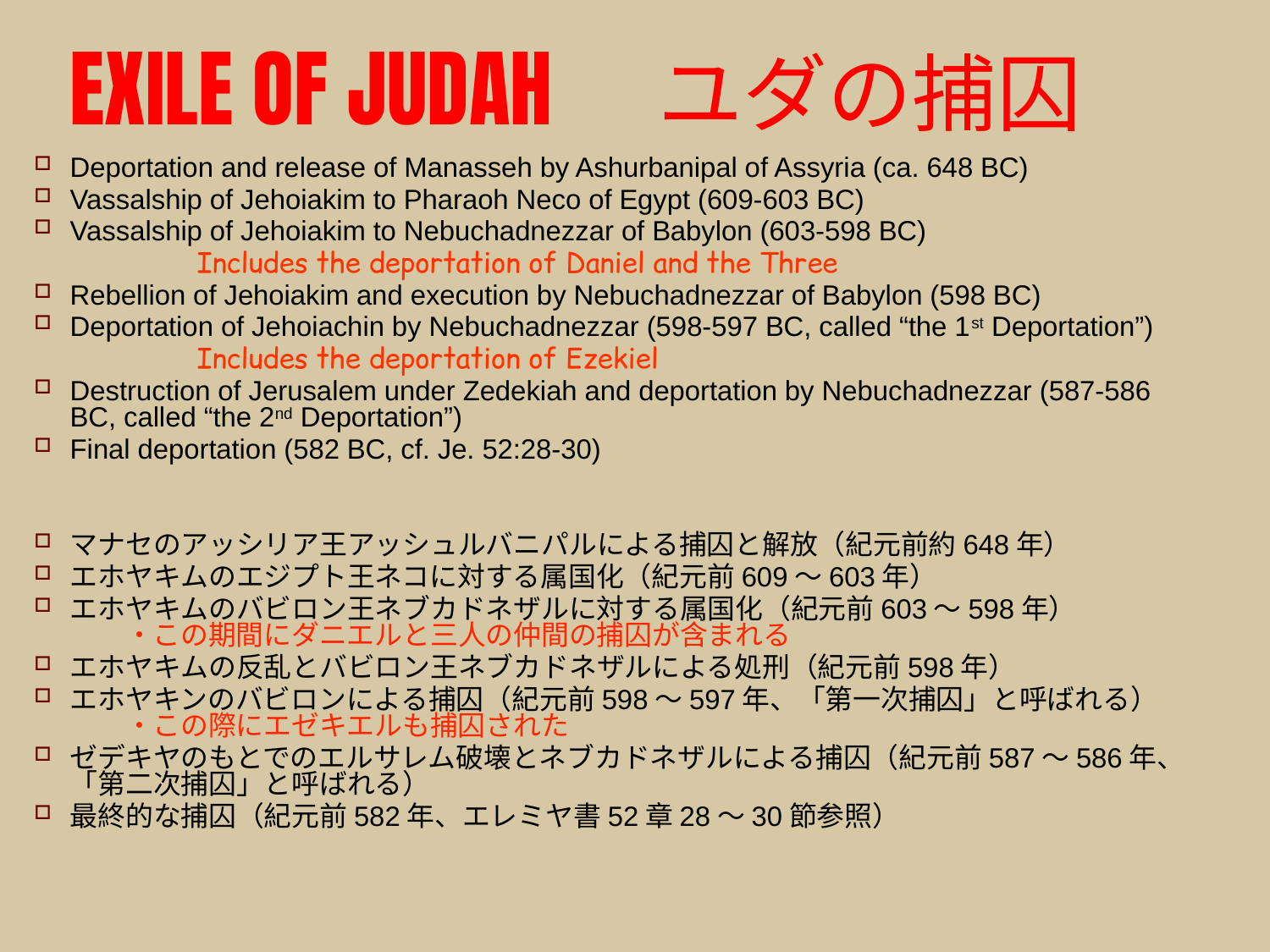

EXILE OF JUDAH　ユダの捕囚
Deportation and release of Manasseh by Ashurbanipal of Assyria (ca. 648 BC)
Vassalship of Jehoiakim to Pharaoh Neco of Egypt (609-603 BC)
Vassalship of Jehoiakim to Nebuchadnezzar of Babylon (603-598 BC)
		Includes the deportation of Daniel and the Three
Rebellion of Jehoiakim and execution by Nebuchadnezzar of Babylon (598 BC)
Deportation of Jehoiachin by Nebuchadnezzar (598-597 BC, called “the 1st Deportation”)
		Includes the deportation of Ezekiel
Destruction of Jerusalem under Zedekiah and deportation by Nebuchadnezzar (587-586 BC, called “the 2nd Deportation”)
Final deportation (582 BC, cf. Je. 52:28-30)

マナセのアッシリア王アッシュルバニパルによる捕囚と解放（紀元前約648年）
エホヤキムのエジプト王ネコに対する属国化（紀元前609〜603年）
エホヤキムのバビロン王ネブカドネザルに対する属国化（紀元前603〜598年）
　　・この期間にダニエルと三人の仲間の捕囚が含まれる
エホヤキムの反乱とバビロン王ネブカドネザルによる処刑（紀元前598年）
エホヤキンのバビロンによる捕囚（紀元前598〜597年、「第一次捕囚」と呼ばれる）
　　・この際にエゼキエルも捕囚された
ゼデキヤのもとでのエルサレム破壊とネブカドネザルによる捕囚（紀元前587〜586年、「第二次捕囚」と呼ばれる）
最終的な捕囚（紀元前582年、エレミヤ書52章28〜30節参照）